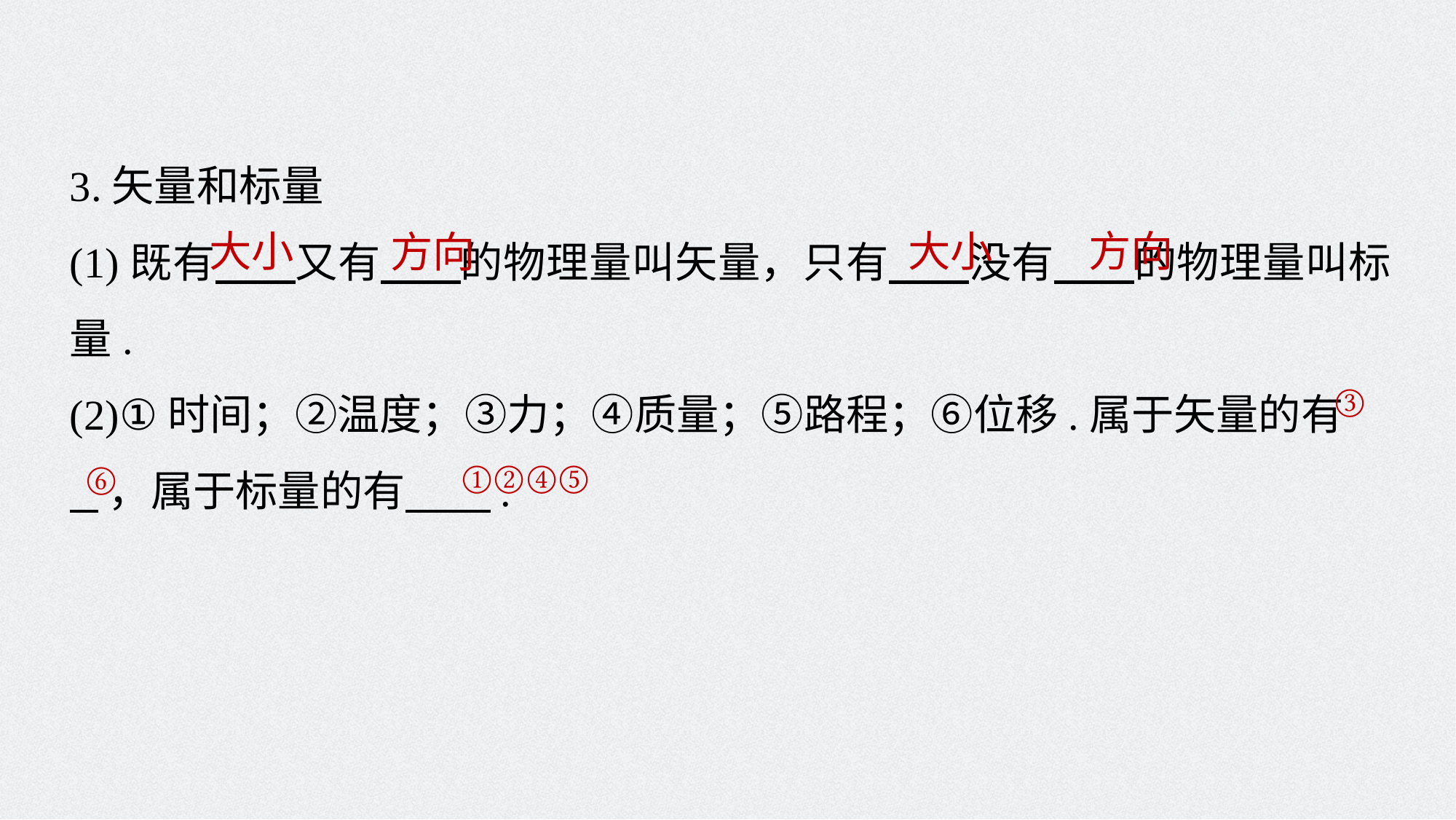

3.矢量和标量
(1)既有        又有        的物理量叫矢量，只有        没有        的物理量叫标量.
(2)①时间；②温度；③力；④质量；⑤路程；⑥位移.属于矢量的有
   ，属于标量的有         .
大小
方向
大小
方向
③
①②④⑤
⑥